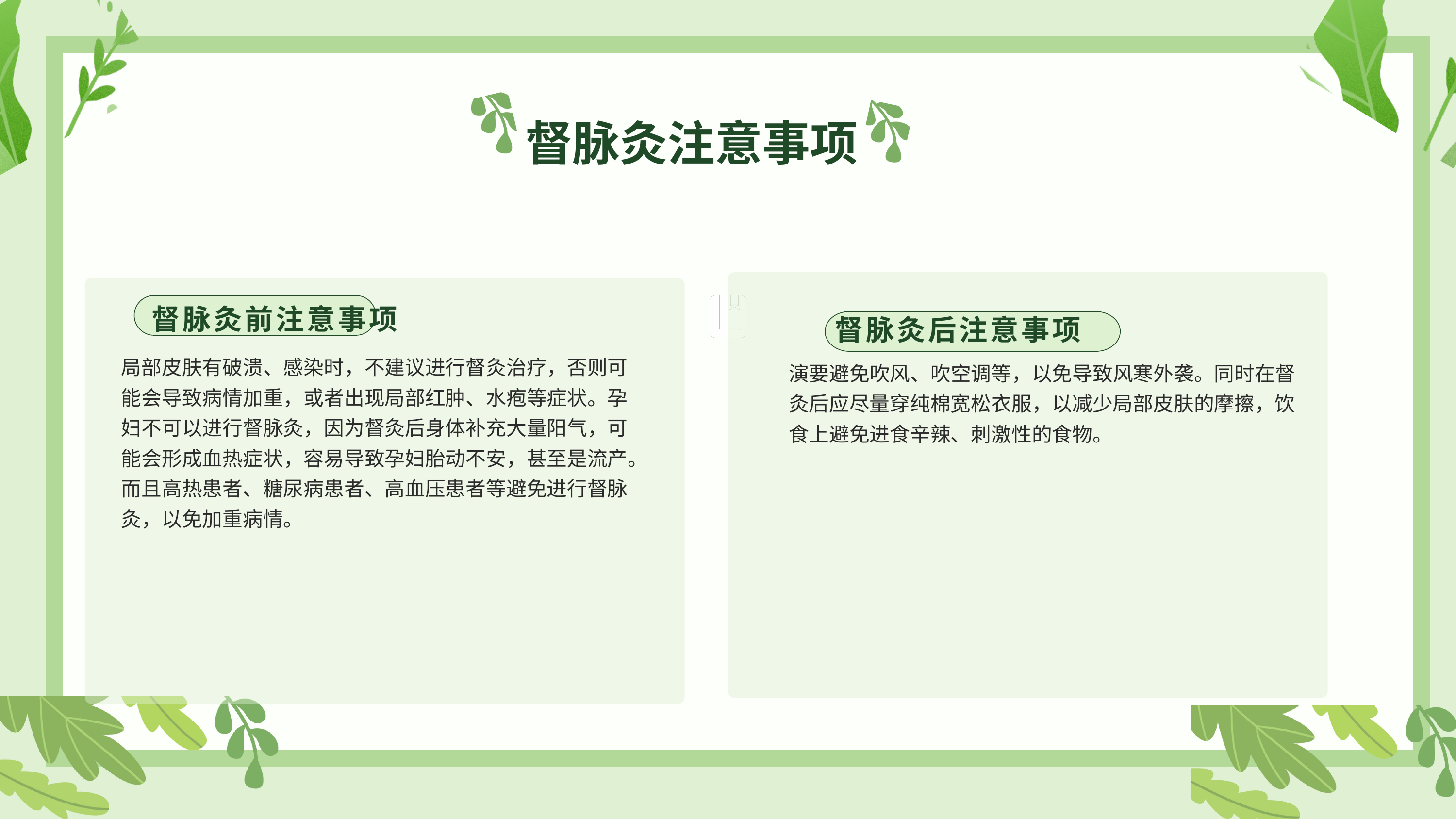

督脉灸注意事项

督脉灸前注意事项

督脉灸后注意事项
局部皮肤有破溃、感染时，不建议进行督灸治疗，否则可能会导致病情加重，或者出现局部红肿、水疱等症状。孕妇不可以进行督脉灸，因为督灸后身体补充大量阳气，可能会形成血热症状，容易导致孕妇胎动不安，甚至是流产。而且高热患者、糖尿病患者、高血压患者等避免进行督脉灸，以免加重病情。
演要避免吹风、吹空调等，以免导致风寒外袭。同时在督灸后应尽量穿纯棉宽松衣服，以减少局部皮肤的摩擦，饮食上避免进食辛辣、刺激性的食物。